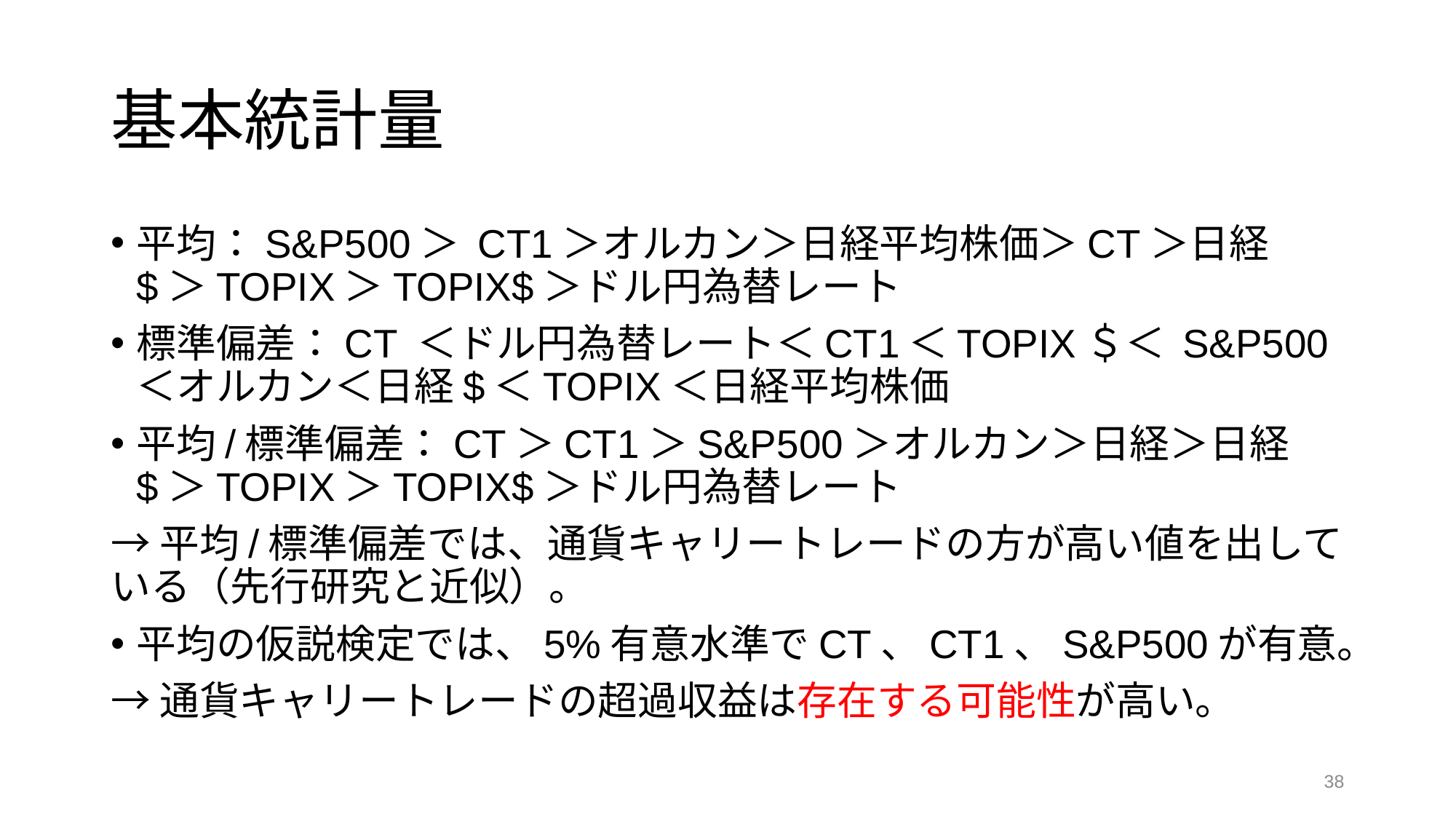

# 基本統計量
平均：S&P500＞ CT1＞オルカン＞日経平均株価＞CT＞日経$＞TOPIX＞TOPIX$＞ドル円為替レート
標準偏差：CT ＜ドル円為替レート＜CT1＜TOPIX＄＜ S&P500 ＜オルカン＜日経$＜TOPIX＜日経平均株価
平均/標準偏差：CT＞CT1＞S&P500＞オルカン＞日経＞日経$＞TOPIX＞TOPIX$＞ドル円為替レート
→平均/標準偏差では、通貨キャリートレードの方が高い値を出している（先行研究と近似）。
平均の仮説検定では、5%有意水準でCT、CT1、S&P500が有意。
→通貨キャリートレードの超過収益は存在する可能性が高い。

38